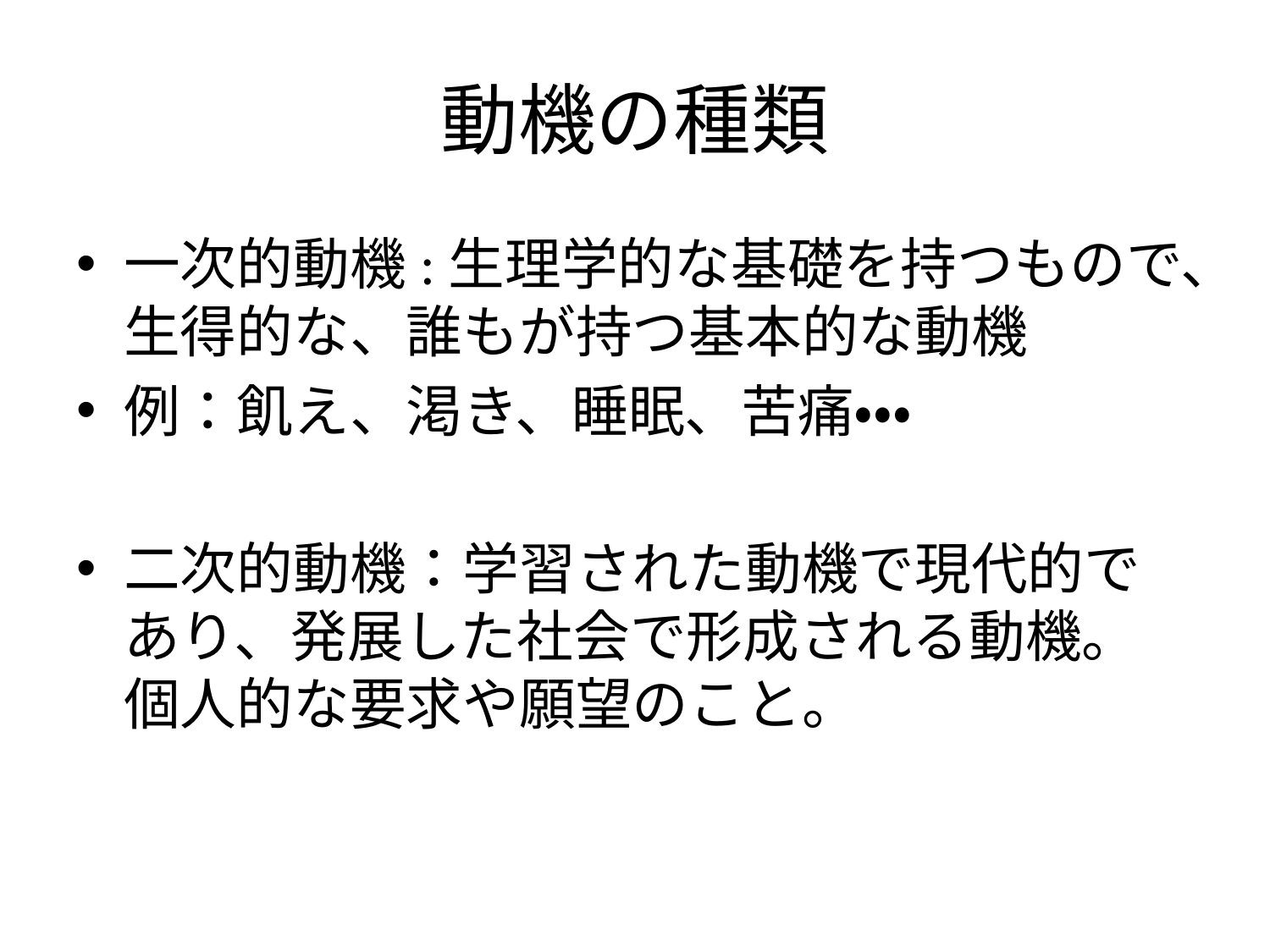

# 動機の種類
一次的動機:生理学的な基礎を持つもので、生得的な、誰もが持つ基本的な動機
例：飢え、渇き、睡眠、苦痛・・・

二次的動機：学習された動機で現代的であり、発展した社会で形成される動機。個人的な要求や願望のこと。